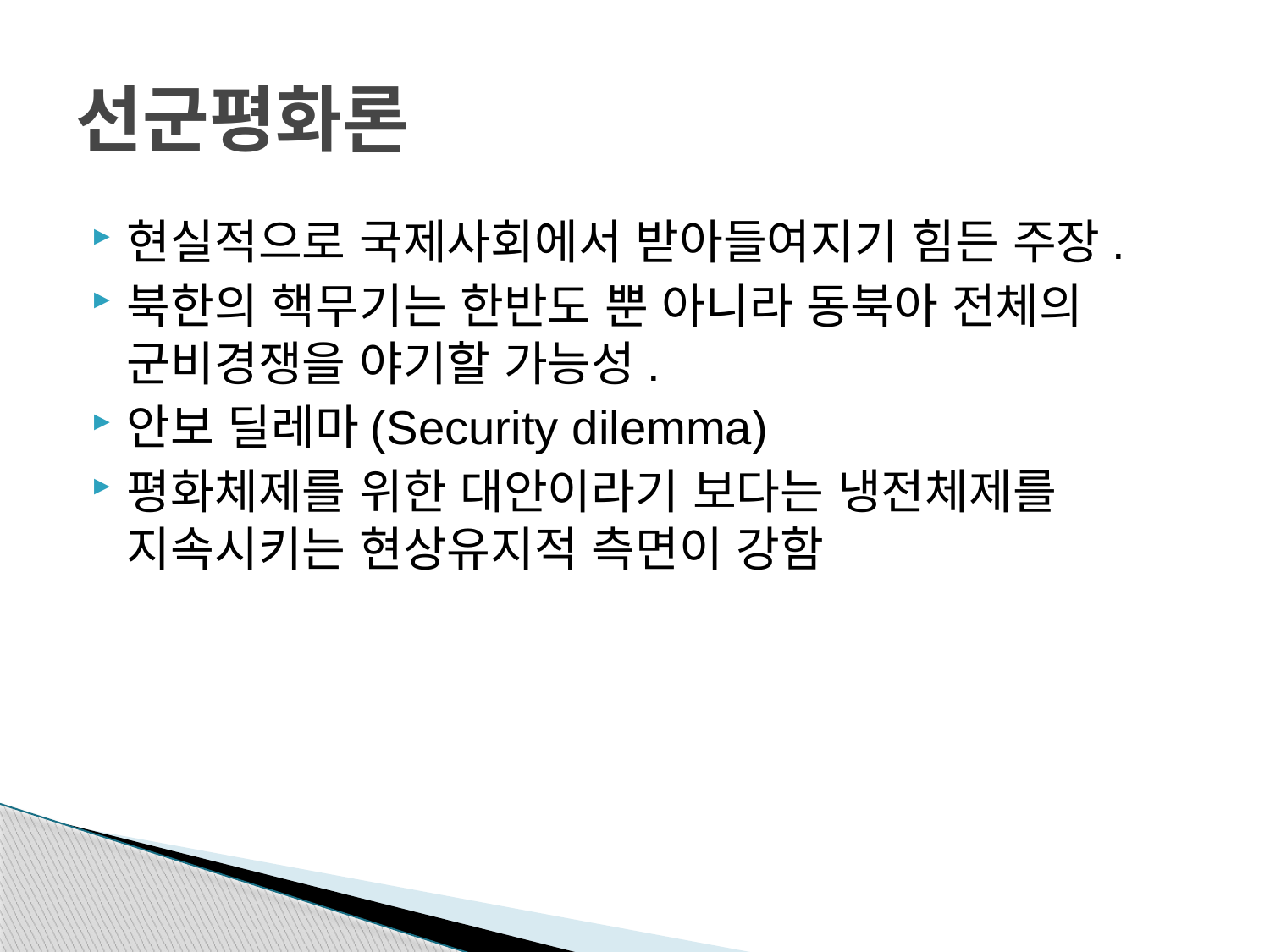

# 선군평화론
현실적으로 국제사회에서 받아들여지기 힘든 주장.
북한의 핵무기는 한반도 뿐 아니라 동북아 전체의 군비경쟁을 야기할 가능성.
안보 딜레마(Security dilemma)
평화체제를 위한 대안이라기 보다는 냉전체제를 지속시키는 현상유지적 측면이 강함